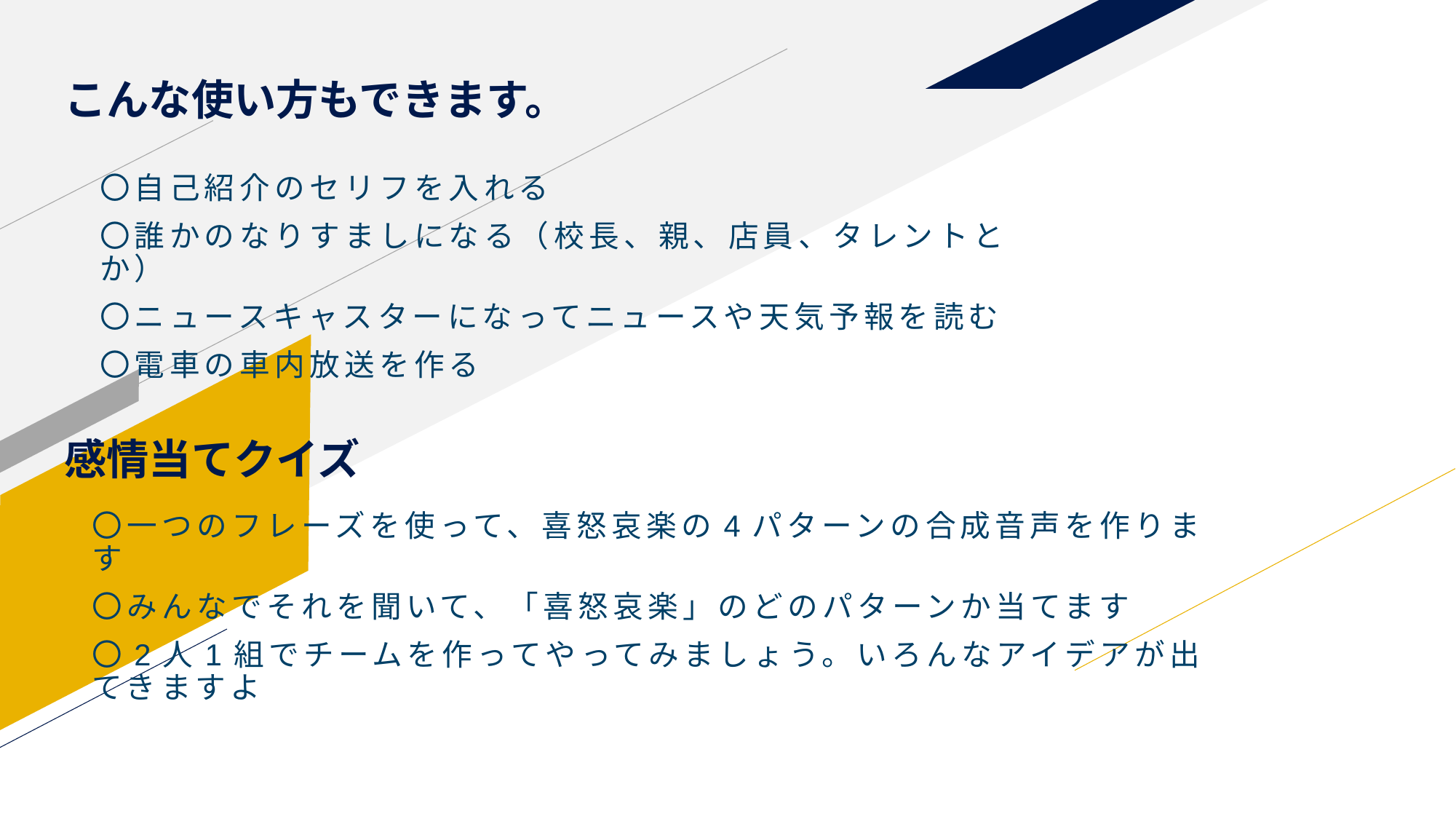

# こんな使い方もできます。
〇自己紹介のセリフを入れる
〇誰かのなりすましになる（校長、親、店員、タレントとか）
〇ニュースキャスターになってニュースや天気予報を読む
〇電車の車内放送を作る
感情当てクイズ
〇一つのフレーズを使って、喜怒哀楽の4パターンの合成音声を作ります
〇みんなでそれを聞いて、「喜怒哀楽」のどのパターンか当てます
〇2人1組でチームを作ってやってみましょう。いろんなアイデアが出てきますよ